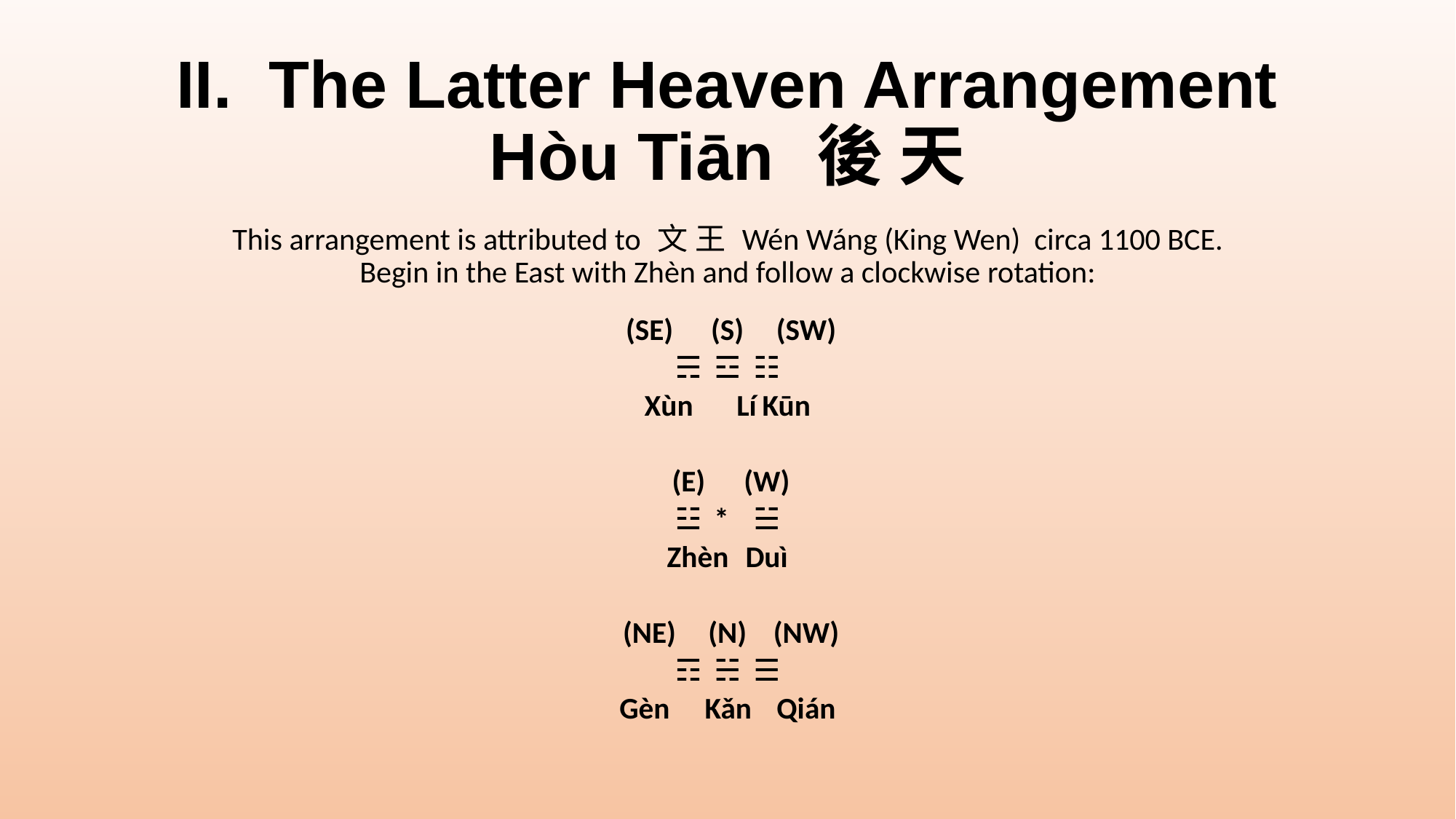

# II.  The Latter Heaven Arrangement Hòu Tiān	後 天
This arrangement is attributed to  文 王  Wén Wáng (King Wen)  circa 1100 BCE.
Begin in the East with Zhèn and follow a clockwise rotation:

 (SE)	  (S)	(SW)
☴	☲	☷
Xùn	  Lí	Kūn

 (E)		(W)
☳	*	☱
Zhèn		Duì

 (NE)	  (N)	(NW)
☶	☵	☰
Gèn	 Kǎn	Qián